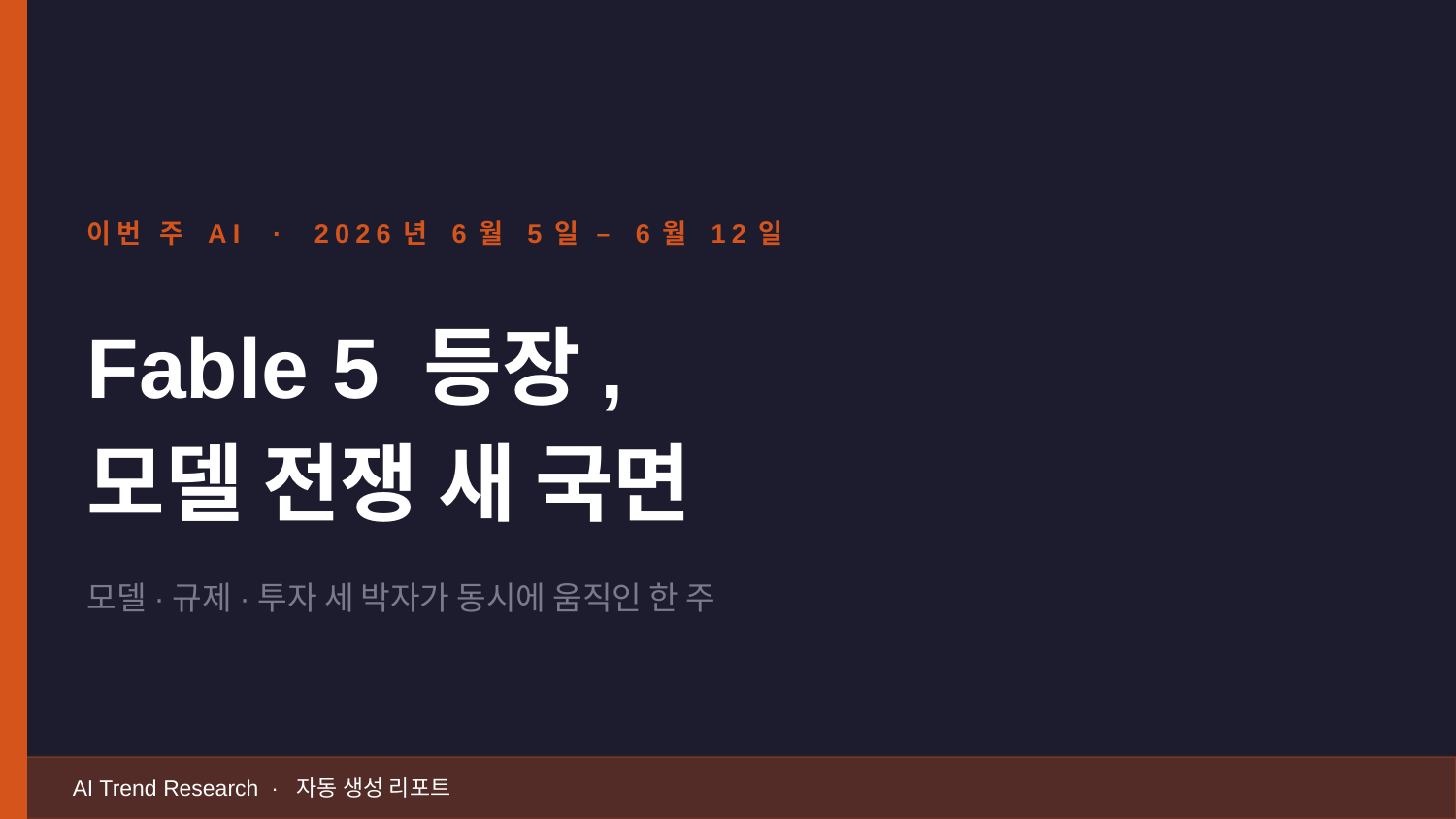

이번 주 AI  ·  2026년 6월 5일 – 6월 12일
Fable 5 등장,
모델 전쟁 새 국면
모델·규제·투자 세 박자가 동시에 움직인 한 주

AI Trend Research  ·  자동 생성 리포트